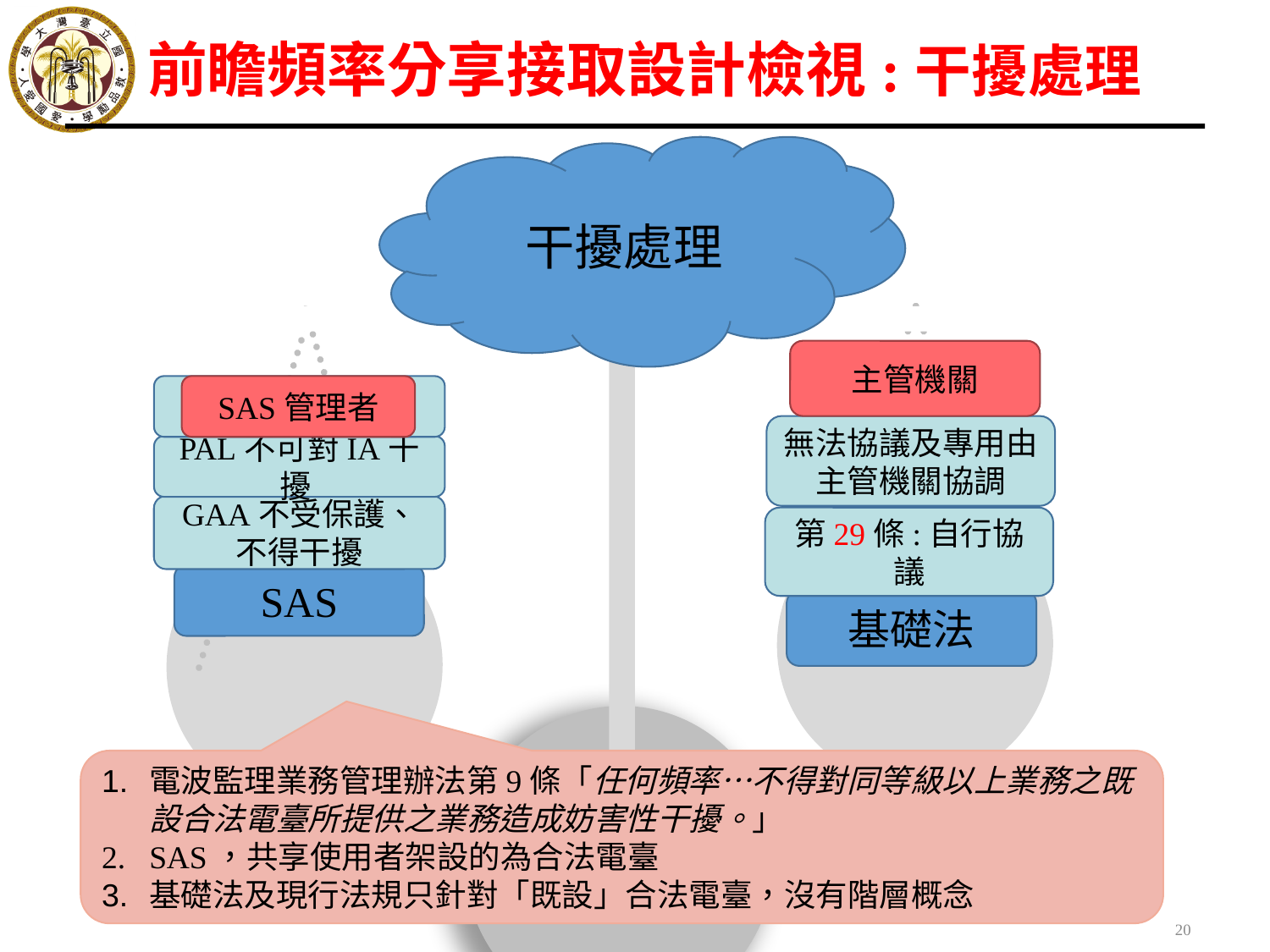

前瞻頻率分享接取設計檢視:干擾處理

干擾處理

主管機關
IA受保護
SAS管理者
無法協議及專用由主管機關協調
PAL不可對IA干擾
GAA不受保護、
不得干擾
第29條:自行協議
SAS
基礎法

電波監理業務管理辦法第9條「任何頻率…不得對同等級以上業務之既設合法電臺所提供之業務造成妨害性干擾。」
SAS，共享使用者架設的為合法電臺
基礎法及現行法規只針對「既設」合法電臺，沒有階層概念
20